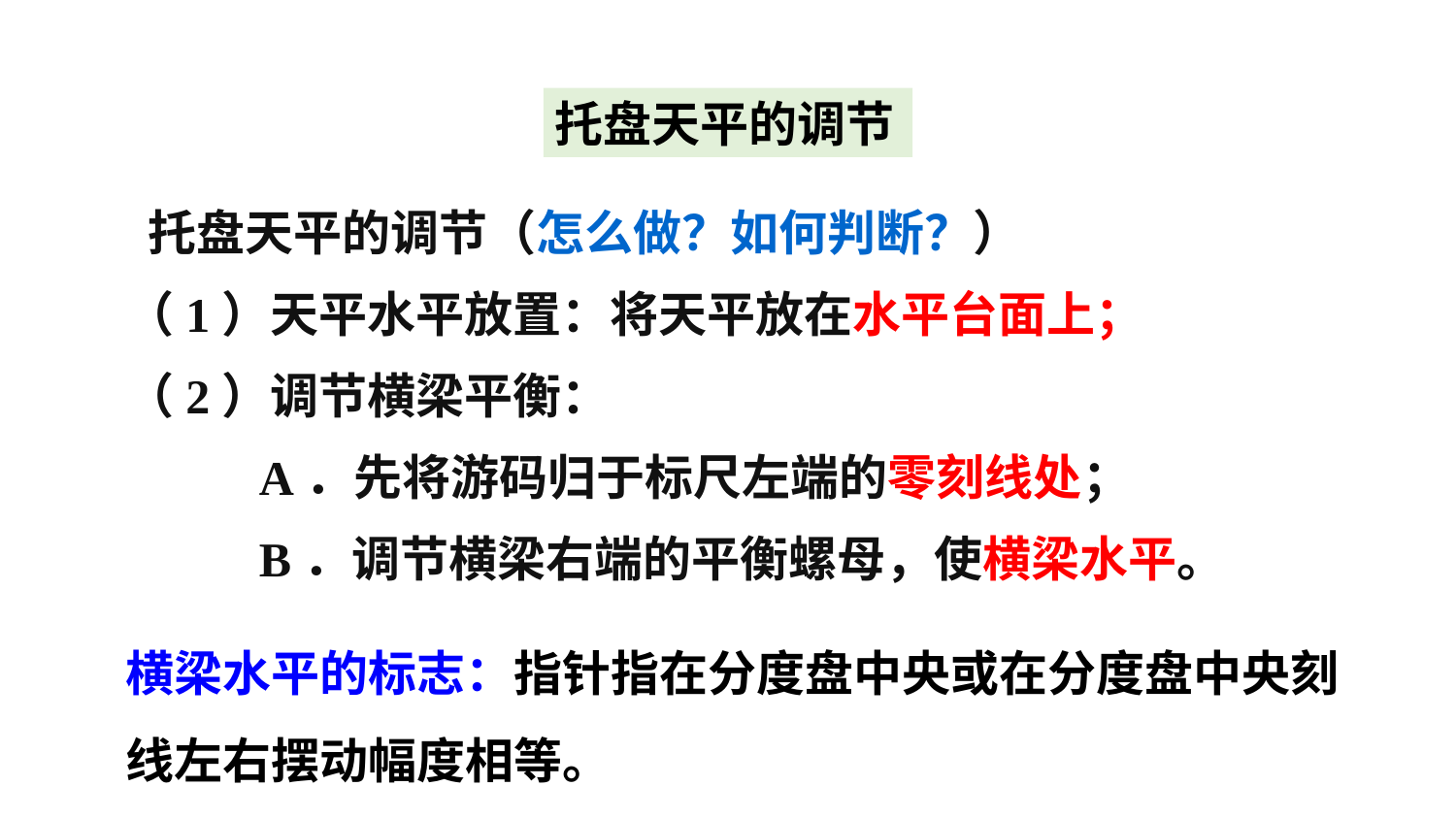

托盘天平的调节
 托盘天平的调节（怎么做？如何判断？）
（1）天平水平放置：将天平放在水平台面上；
（2）调节横梁平衡：
           A．先将游码归于标尺左端的零刻线处；
           B．调节横梁右端的平衡螺母，使横梁水平。
横梁水平的标志：指针指在分度盘中央或在分度盘中央刻线左右摆动幅度相等。